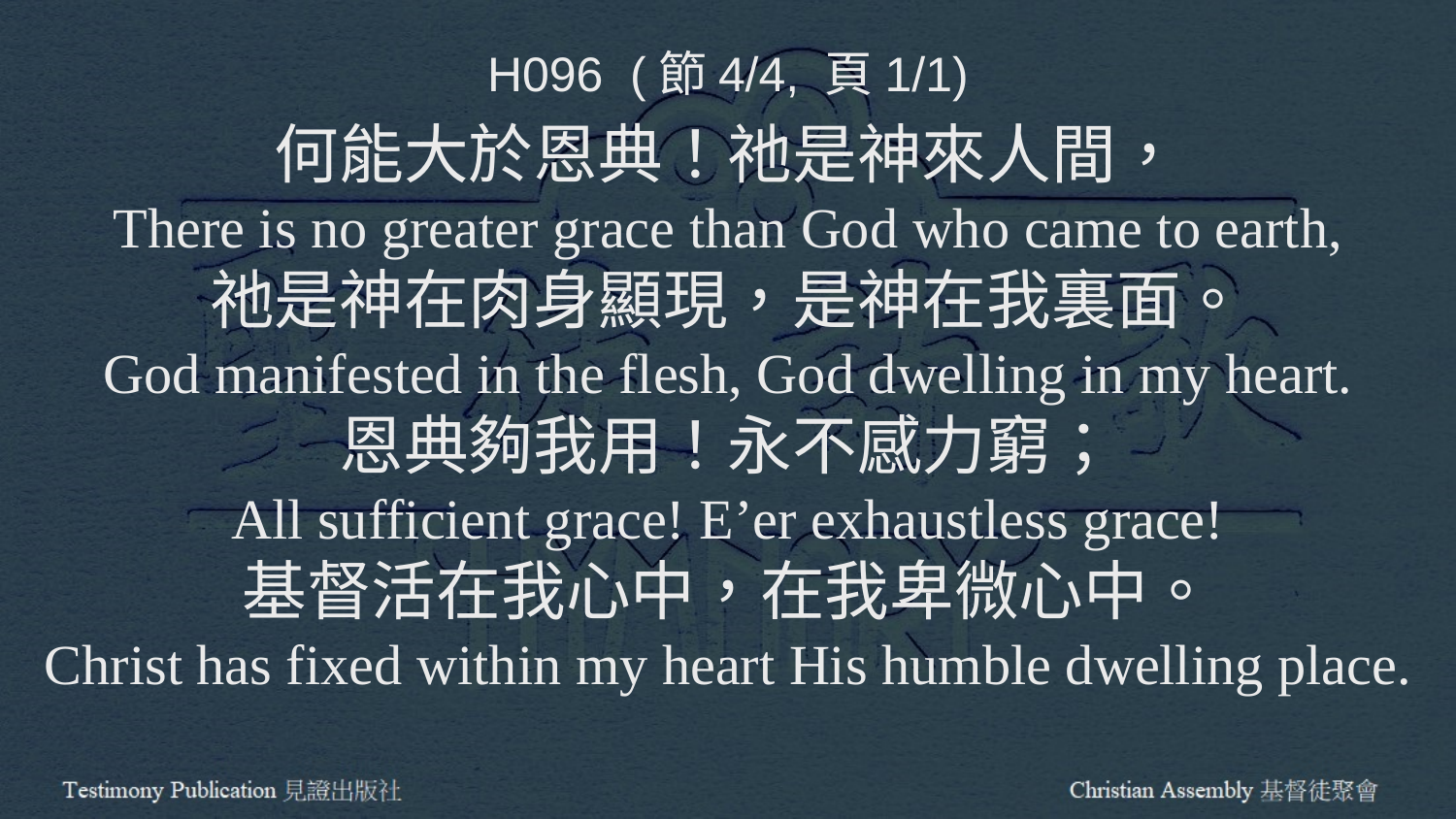

H096  (節4/4, 頁1/1)
何能大於恩典！祂是神來人間，
There is no greater grace than God who came to earth,
祂是神在肉身顯現，是神在我裏面。
God manifested in the flesh, God dwelling in my heart.
恩典夠我用！永不感力窮；
All sufficient grace! E’er exhaustless grace!
基督活在我心中，在我卑微心中。
Christ has fixed within my heart His humble dwelling place.